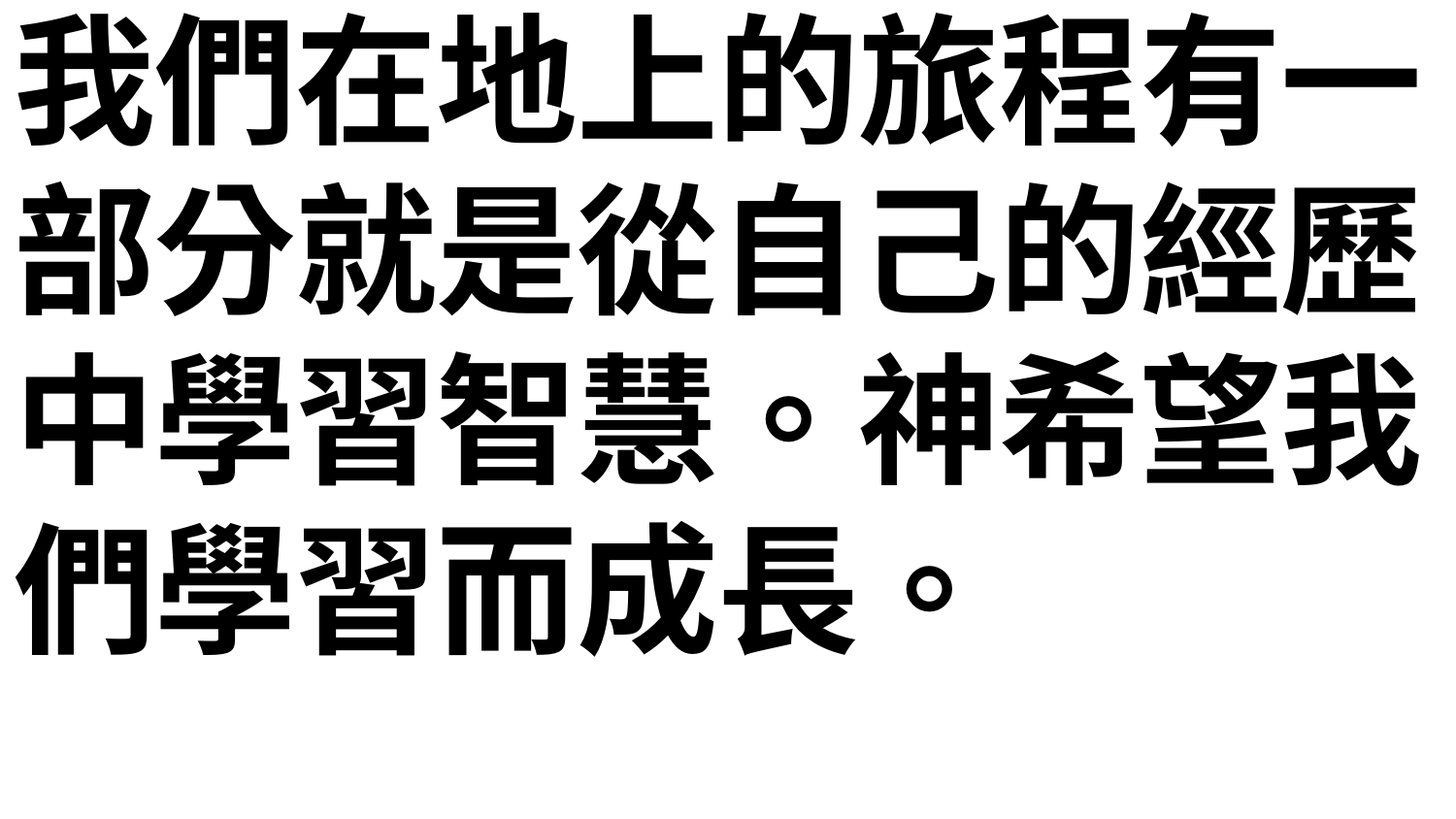

我們在地上的旅程有一部分就是從自己的經歷中學習智慧。神希望我們學習而成長。